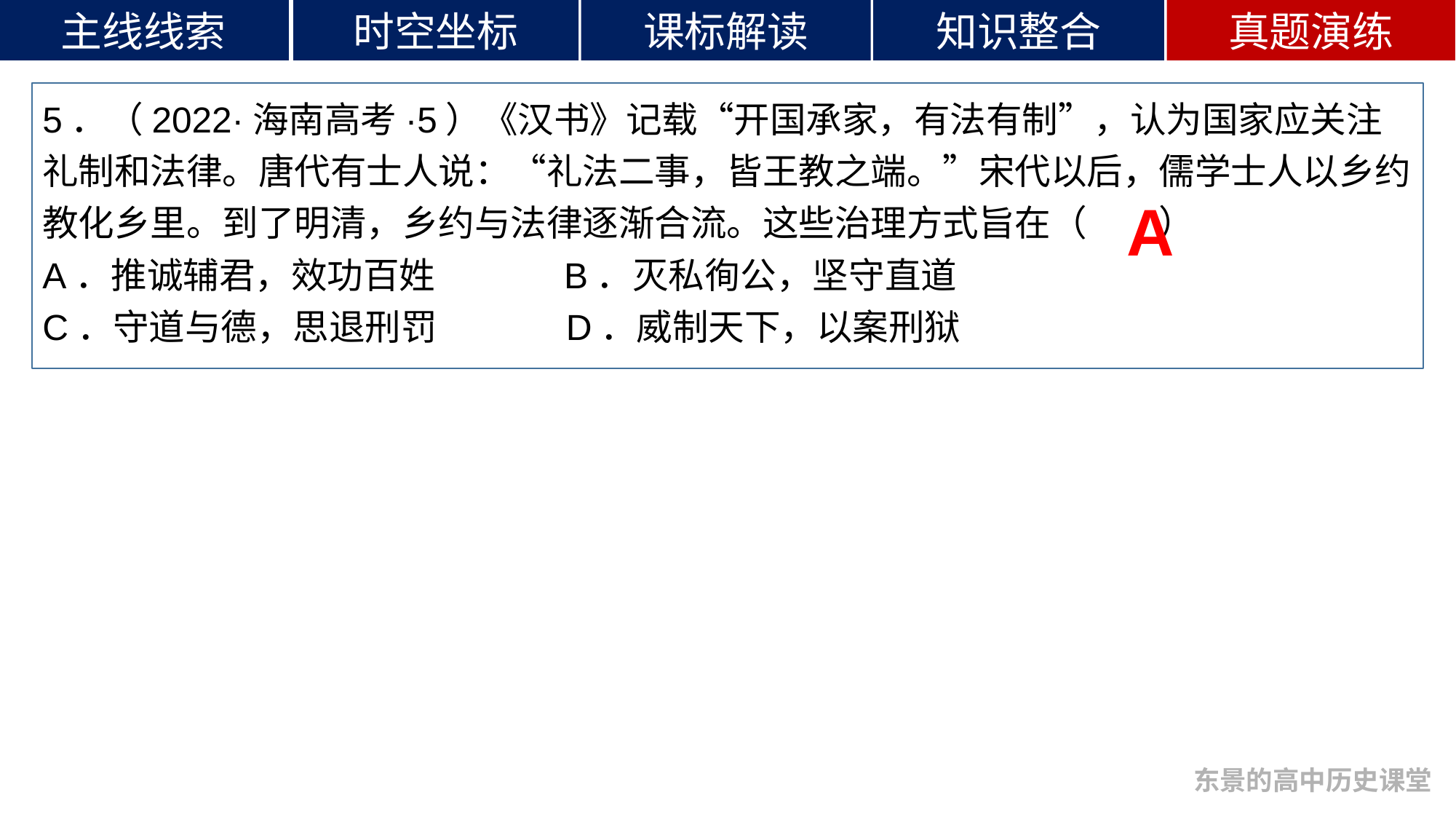

5．（2022·海南高考·5）《汉书》记载“开国承家，有法有制”，认为国家应关注礼制和法律。唐代有士人说：“礼法二事，皆王教之端。”宋代以后，儒学士人以乡约教化乡里。到了明清，乡约与法律逐渐合流。这些治理方式旨在（　　）
A．推诚辅君，效功百姓               B．灭私徇公，坚守直道
C．守道与德，思退刑罚               D．威制天下，以案刑狱
A